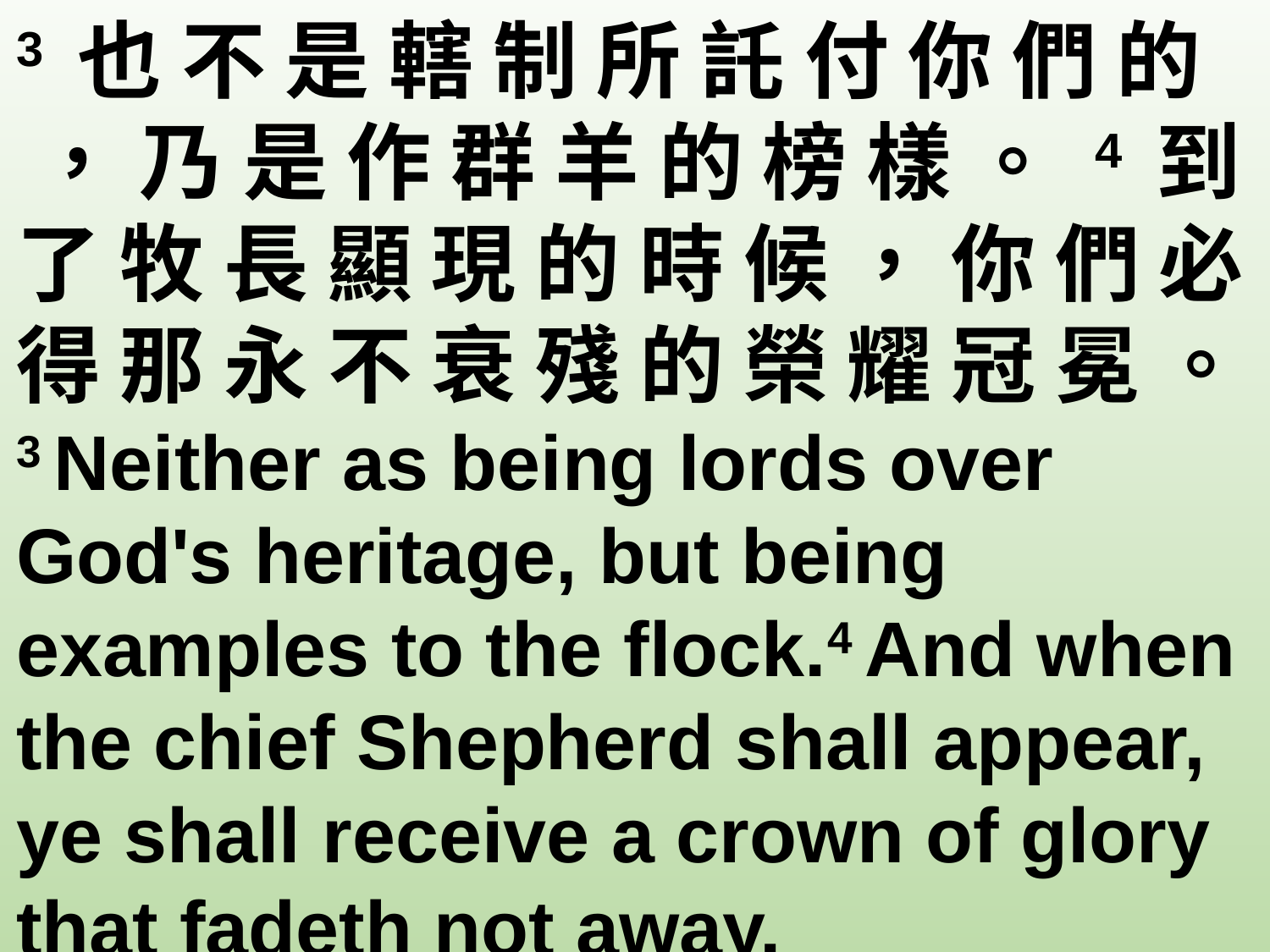

3 也 不 是 轄 制 所 託 付 你 們 的 ， 乃 是 作 群 羊 的 榜 樣 。 4 到 了 牧 長 顯 現 的 時 候 ， 你 們 必 得 那 永 不 衰 殘 的 榮 耀 冠 冕 。3 Neither as being lords over God's heritage, but being examples to the flock.4 And when the chief Shepherd shall appear, ye shall receive a crown of glory that fadeth not away.